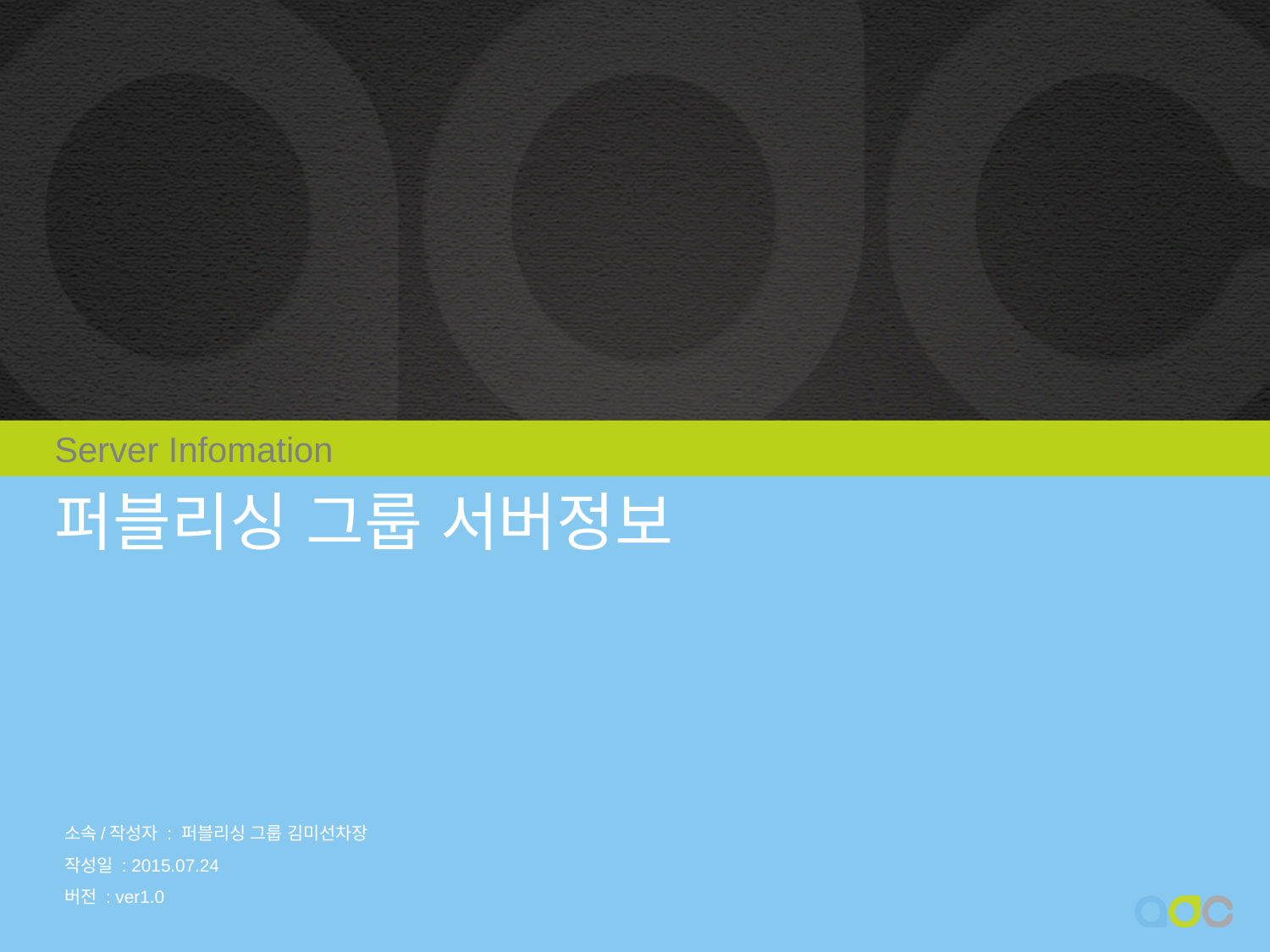

Server Infomation
퍼블리싱 그룹 서버정보
소속/작성자 : 퍼블리싱 그룹 김미선차장
작성일 : 2015.07.24
버전 : ver1.0